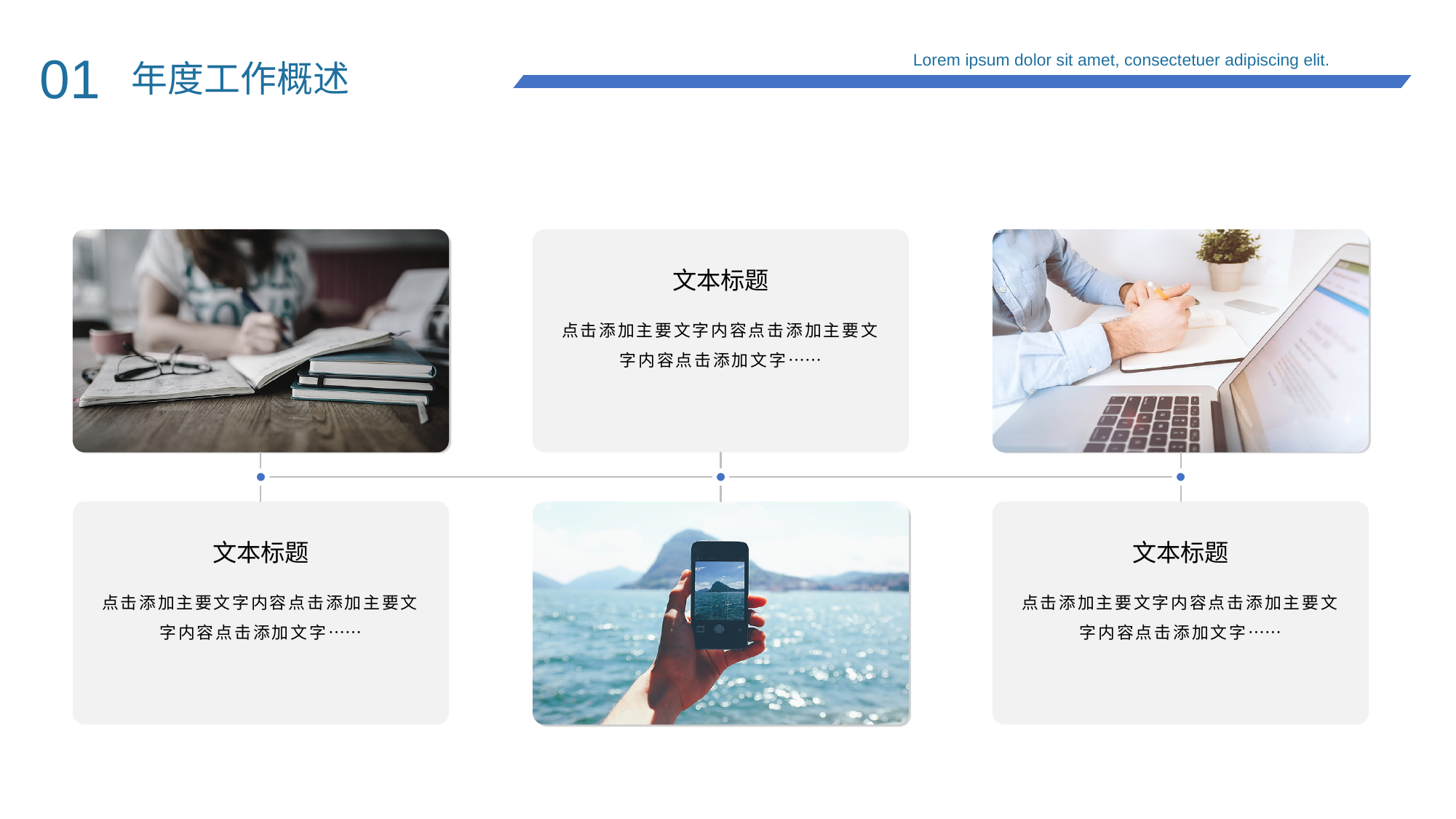

01
Lorem ipsum dolor sit amet, consectetuer adipiscing elit.
年度工作概述

文本标题
点击添加主要文字内容点击添加主要文字内容点击添加文字……

文本标题
点击添加主要文字内容点击添加主要文字内容点击添加文字……

文本标题
点击添加主要文字内容点击添加主要文字内容点击添加文字……